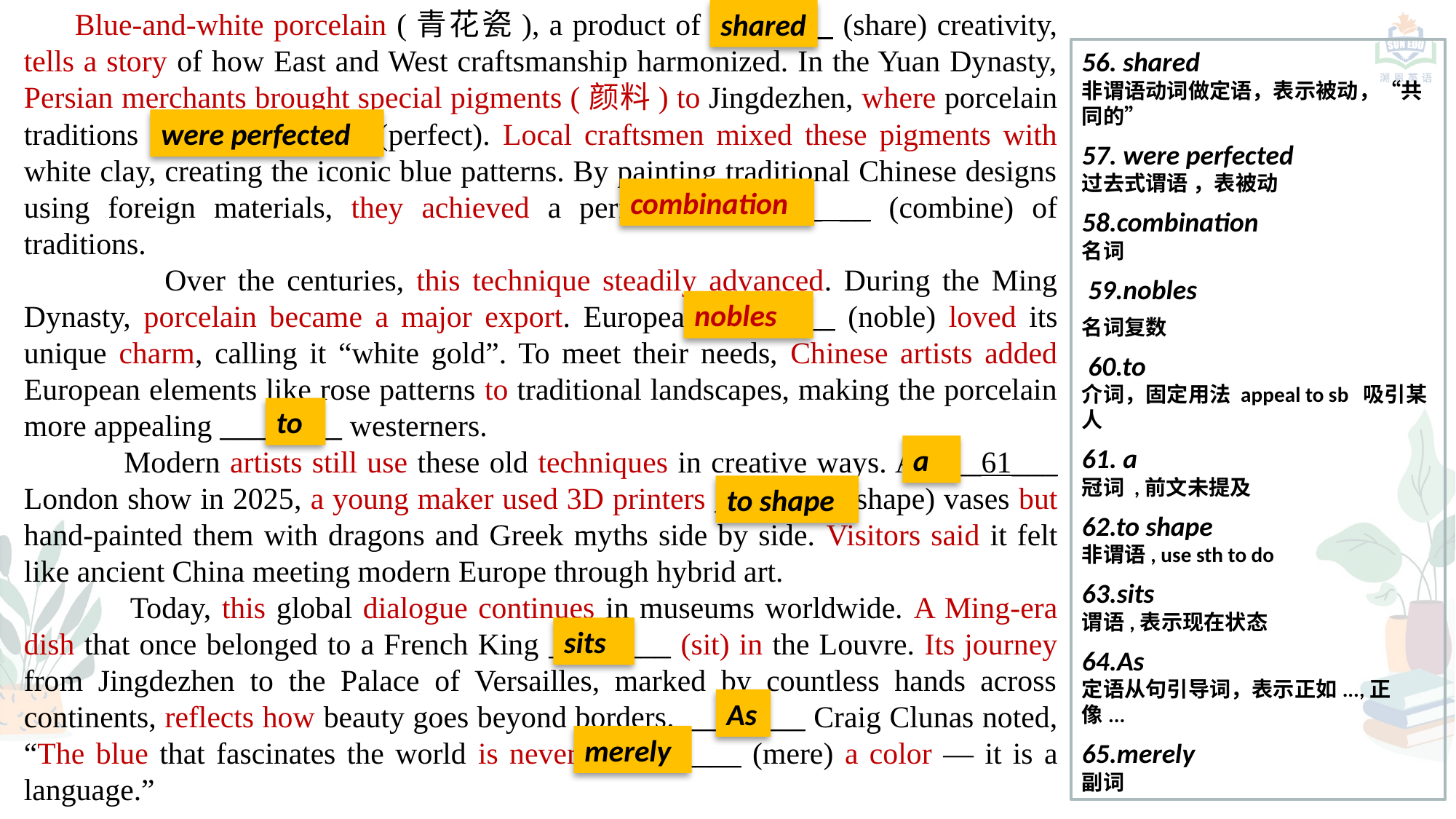

Blue-and-white porcelain (青花瓷), a product of ___56___ (share) creativity, tells a story of how East and West craftsmanship harmonized. In the Yuan Dynasty, Persian merchants brought special pigments (颜料) to Jingdezhen, where porcelain traditions ____  _ 57__  _ (perfect). Local craftsmen mixed these pigments with white clay, creating the iconic blue patterns. By painting traditional Chinese designs using foreign materials, they achieved a perfect __ ___58_ __ (combine) of traditions.
         Over the centuries, this technique steadily advanced. During the Ming Dynasty, porcelain became a major export. European ___59___ (noble) loved its unique charm, calling it “white gold”. To meet their needs, Chinese artists added European elements like rose patterns to traditional landscapes, making the porcelain more appealing ___60___ westerners.
       Modern artists still use these old techniques in creative ways. At ___61___ London show in 2025, a young maker used 3D printers ___62___ (shape) vases but hand-painted them with dragons and Greek myths side by side. Visitors said it felt like ancient China meeting modern Europe through hybrid art.
       Today, this global dialogue continues in museums worldwide. A Ming-era dish that once belonged to a French King ___63___ (sit) in the Louvre. Its journey from Jingdezhen to the Palace of Versailles, marked by countless hands across continents, reflects how beauty goes beyond borders. ___64___ Craig Clunas noted, “The blue that fascinates the world is never ____65____ (mere) a color — it is a language.”
shared
56. shared
非谓语动词做定语，表示被动，“共同的”
57. were perfected
过去式谓语 ，表被动
58.combination
名词
 59.nobles
名词复数
 60.to
介词，固定用法 appeal to sb  吸引某人
61. a
冠词 ,前文未提及
62.to shape
非谓语, use sth to do
63.sits
谓语,表示现在状态
64.As
定语从句引导词，表示正如...,正像...
65.merely
副词
were perfected
combination
nobles
to
a
to shape
sits
As
merely